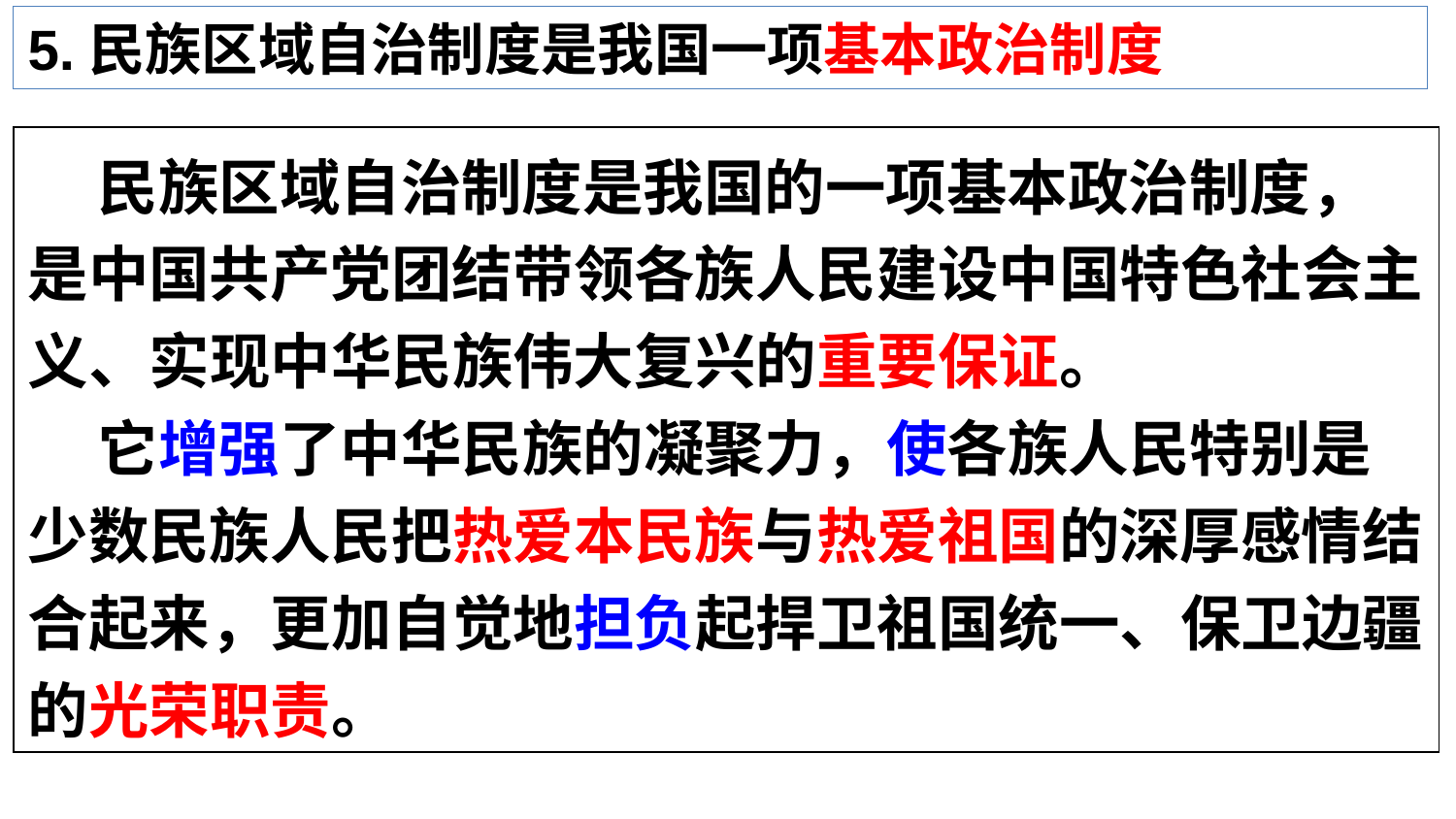

5.民族区域自治制度是我国一项基本政治制度
    民族区域自治制度是我国的一项基本政治制度，是中国共产党团结带领各族人民建设中国特色社会主义、实现中华民族伟大复兴的重要保证。
    它增强了中华民族的凝聚力，使各族人民特别是少数民族人民把热爱本民族与热爱祖国的深厚感情结合起来，更加自觉地担负起捍卫祖国统一、保卫边疆的光荣职责。